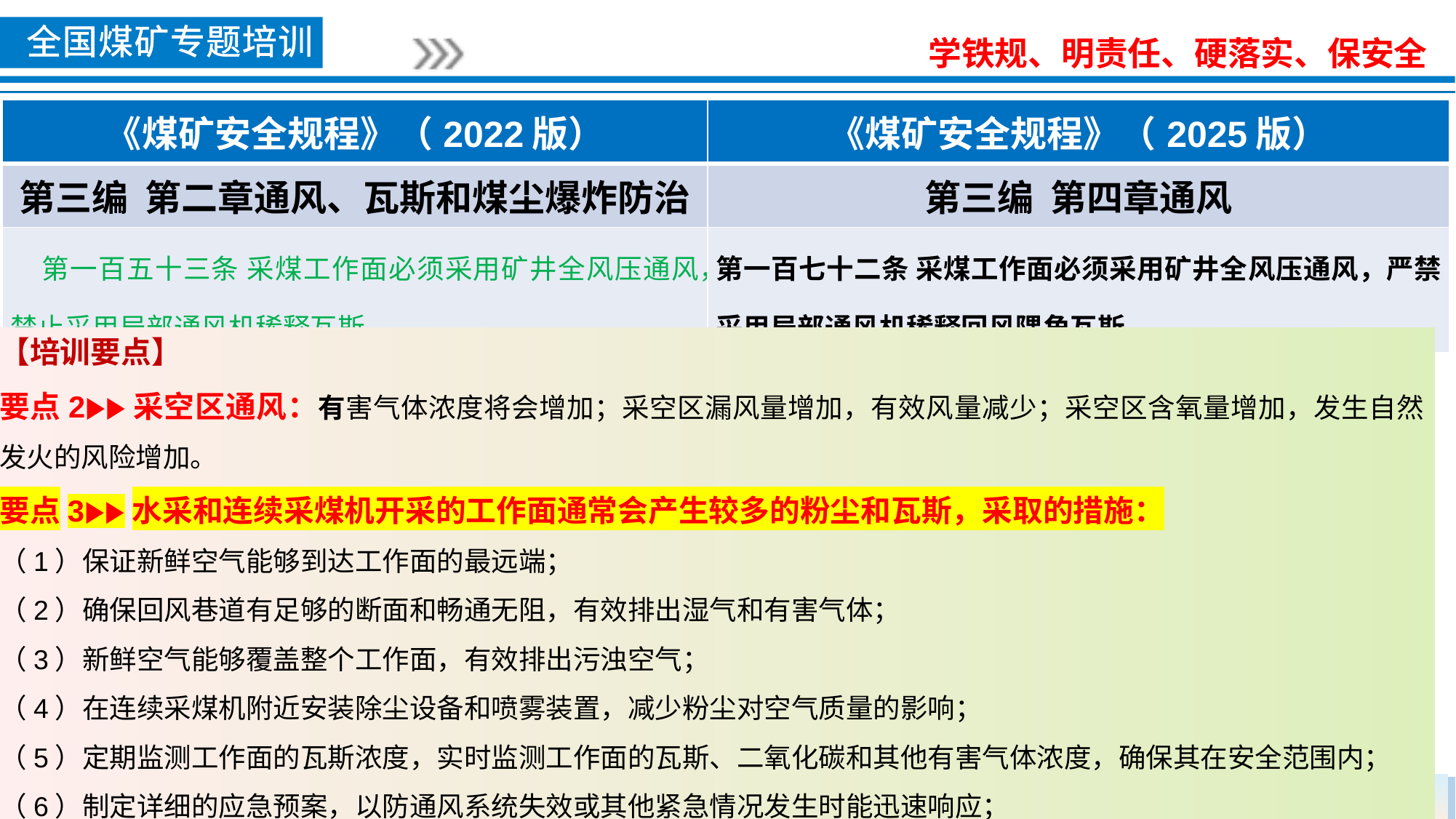

| 《煤矿安全规程》（2022版） | 《煤矿安全规程》（2025版） |
| --- | --- |
| 第三编 第二章通风、瓦斯和煤尘爆炸防治 | 第三编 第四章通风 |
| 第一百五十三条 采煤工作面必须采用矿井全风压通风，禁止采用局部通风机稀释瓦斯。 | 第一百七十二条 采煤工作面必须采用矿井全风压通风，严禁采用局部通风机稀释回风隅角瓦斯。 |
【培训要点】
要点2▶▶采空区通风：有害气体浓度将会增加；采空区漏风量增加，有效风量减少；采空区含氧量增加，发生自然发火的风险增加。
要点3▶▶水采和连续采煤机开采的工作面通常会产生较多的粉尘和瓦斯，采取的措施：
（1）保证新鲜空气能够到达工作面的最远端；
（2）确保回风巷道有足够的断面和畅通无阻，有效排出湿气和有害气体；
（3）新鲜空气能够覆盖整个工作面，有效排出污浊空气；
（4）在连续采煤机附近安装除尘设备和喷雾装置，减少粉尘对空气质量的影响；
（5）定期监测工作面的瓦斯浓度，实时监测工作面的瓦斯、二氧化碳和其他有害气体浓度，确保其在安全范围内；
（6）制定详细的应急预案，以防通风系统失效或其他紧急情况发生时能迅速响应；
（7）定期对通风设施进行维护和检查，确保其处于良好状态。